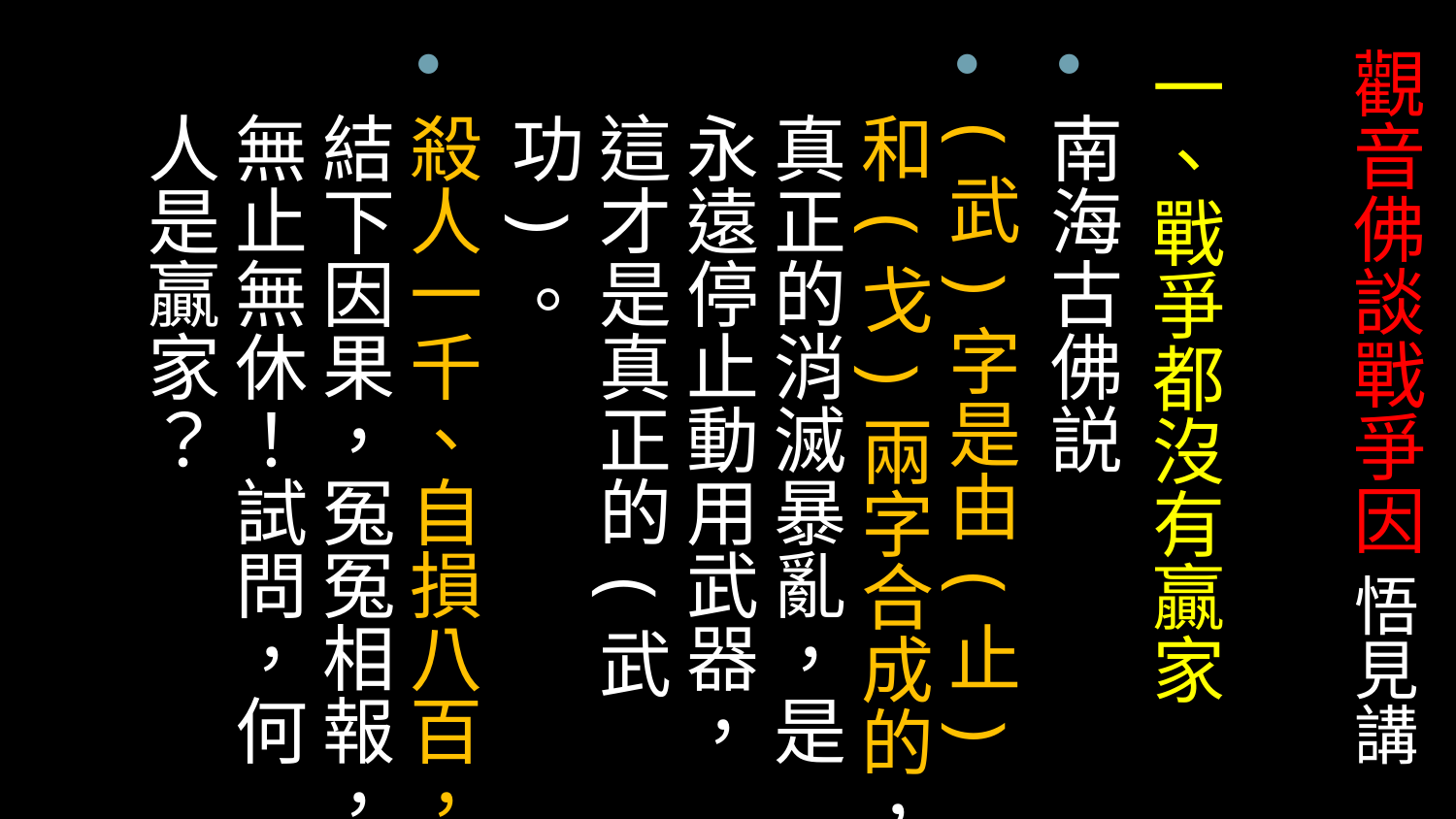

# 觀音佛談戰爭因 悟見講
一、戰爭都沒有贏家
南海古佛説
(武)字是由(止)和(戈)兩字合成的，真正的消滅暴亂，是永遠停止動用武器，這才是真正的(武功)。
殺人一千、自損八百，結下因果，冤冤相報，無止無休！試問，何人是贏家？